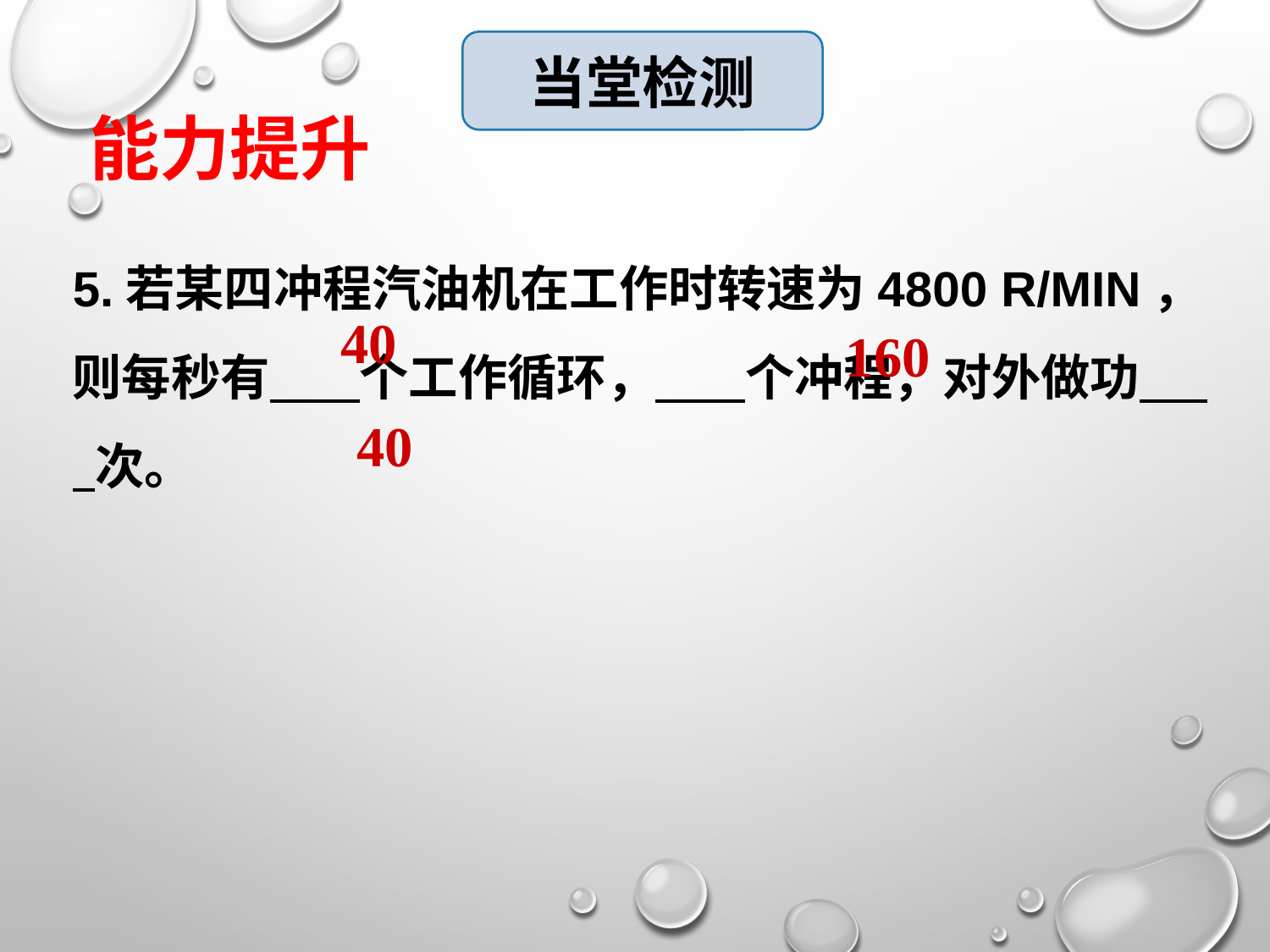

当堂检测
能力提升
5.若某四冲程汽油机在工作时转速为4800 r/min，则每秒有        个工作循环，        个冲程，对外做功         次。
40
160
40